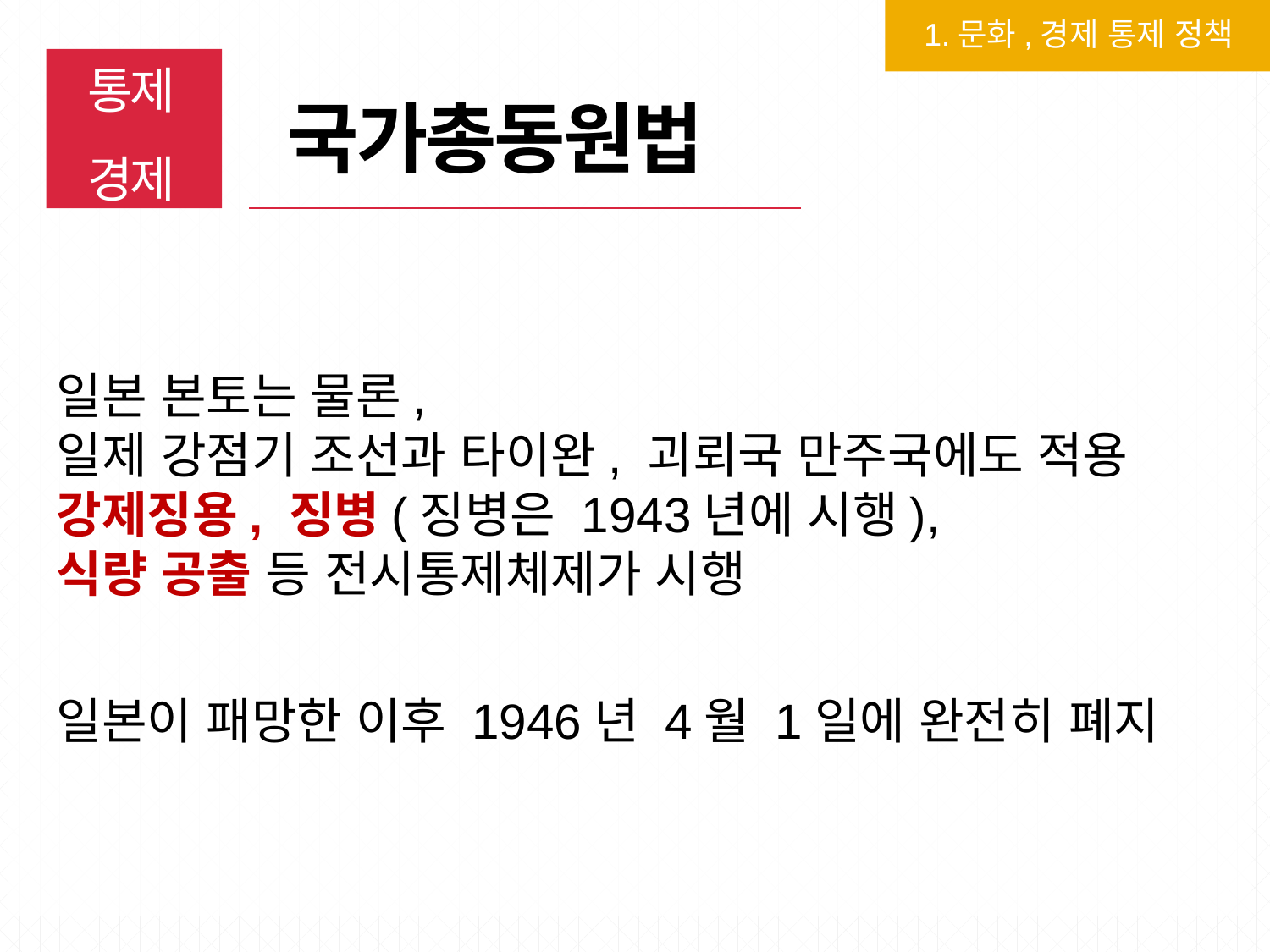

1.문화,경제 통제 정책
통제
경제

국가총동원법

일본 본토는 물론,
일제 강점기 조선과 타이완, 괴뢰국 만주국에도 적용
강제징용, 징병(징병은 1943년에 시행),
식량 공출 등 전시통제체제가 시행
일본이 패망한 이후 1946년 4월 1일에 완전히 폐지